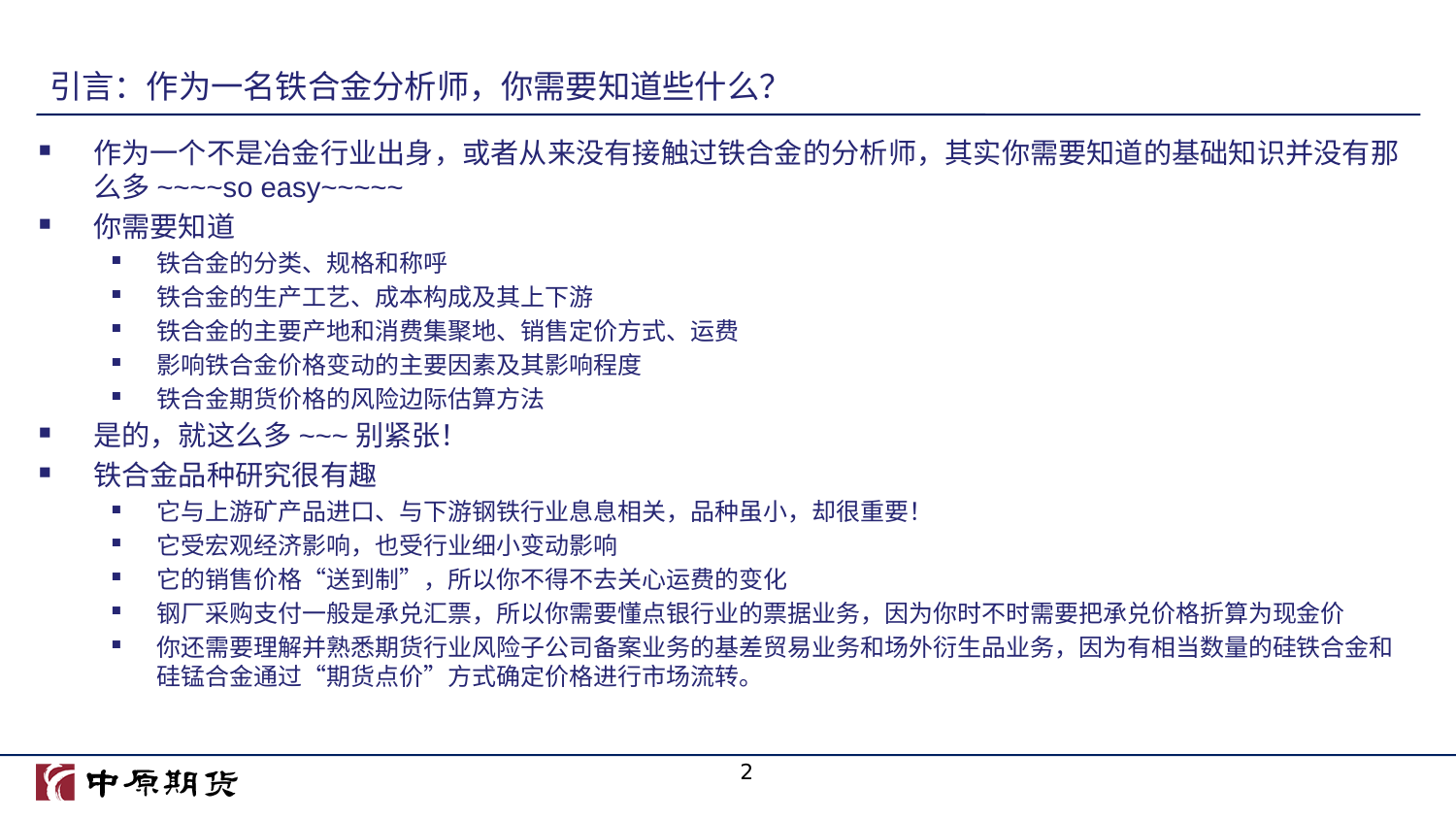

# 引言：作为一名铁合金分析师，你需要知道些什么？
作为一个不是冶金行业出身，或者从来没有接触过铁合金的分析师，其实你需要知道的基础知识并没有那么多~~~~so easy~~~~~
你需要知道
铁合金的分类、规格和称呼
铁合金的生产工艺、成本构成及其上下游
铁合金的主要产地和消费集聚地、销售定价方式、运费
影响铁合金价格变动的主要因素及其影响程度
铁合金期货价格的风险边际估算方法
是的，就这么多~~~别紧张！
铁合金品种研究很有趣
它与上游矿产品进口、与下游钢铁行业息息相关，品种虽小，却很重要！
它受宏观经济影响，也受行业细小变动影响
它的销售价格“送到制”，所以你不得不去关心运费的变化
钢厂采购支付一般是承兑汇票，所以你需要懂点银行业的票据业务，因为你时不时需要把承兑价格折算为现金价
你还需要理解并熟悉期货行业风险子公司备案业务的基差贸易业务和场外衍生品业务，因为有相当数量的硅铁合金和硅锰合金通过“期货点价”方式确定价格进行市场流转。

2